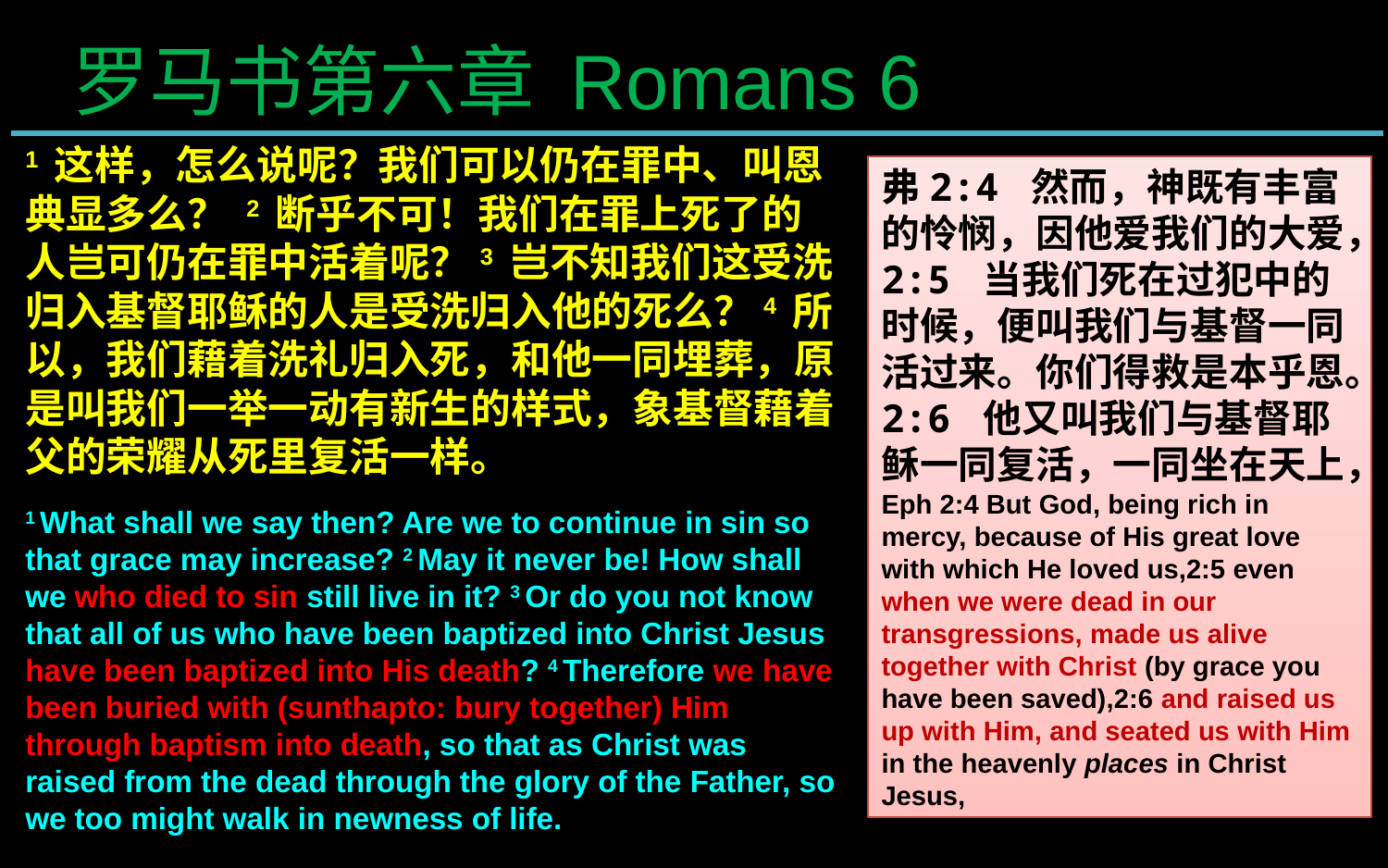

罗马书第六章 Romans 6
1 这样，怎么说呢？我们可以仍在罪中、叫恩典显多么？ 2 断乎不可！我们在罪上死了的人岂可仍在罪中活着呢？3 岂不知我们这受洗归入基督耶稣的人是受洗归入他的死么？4 所以，我们藉着洗礼归入死，和他一同埋葬，原是叫我们一举一动有新生的样式，象基督藉着父的荣耀从死里复活一样。
1 What shall we say then? Are we to continue in sin so that grace may increase? 2 May it never be! How shall we who died to sin still live in it? 3 Or do you not know that all of us who have been baptized into Christ Jesus have been baptized into His death? 4 Therefore we have been buried with (sunthapto: bury together) Him through baptism into death, so that as Christ was raised from the dead through the glory of the Father, so we too might walk in newness of life.
弗2:4 然而，神既有丰富的怜悯，因他爱我们的大爱，2:5 当我们死在过犯中的时候，便叫我们与基督一同活过来。你们得救是本乎恩。2:6 他又叫我们与基督耶稣一同复活，一同坐在天上，Eph 2:4 But God, being rich in mercy, because of His great love with which He loved us,2:5 even when we were dead in our transgressions, made us alive together with Christ (by grace you have been saved),2:6 and raised us up with Him, and seated us with Him in the heavenly places in Christ Jesus,